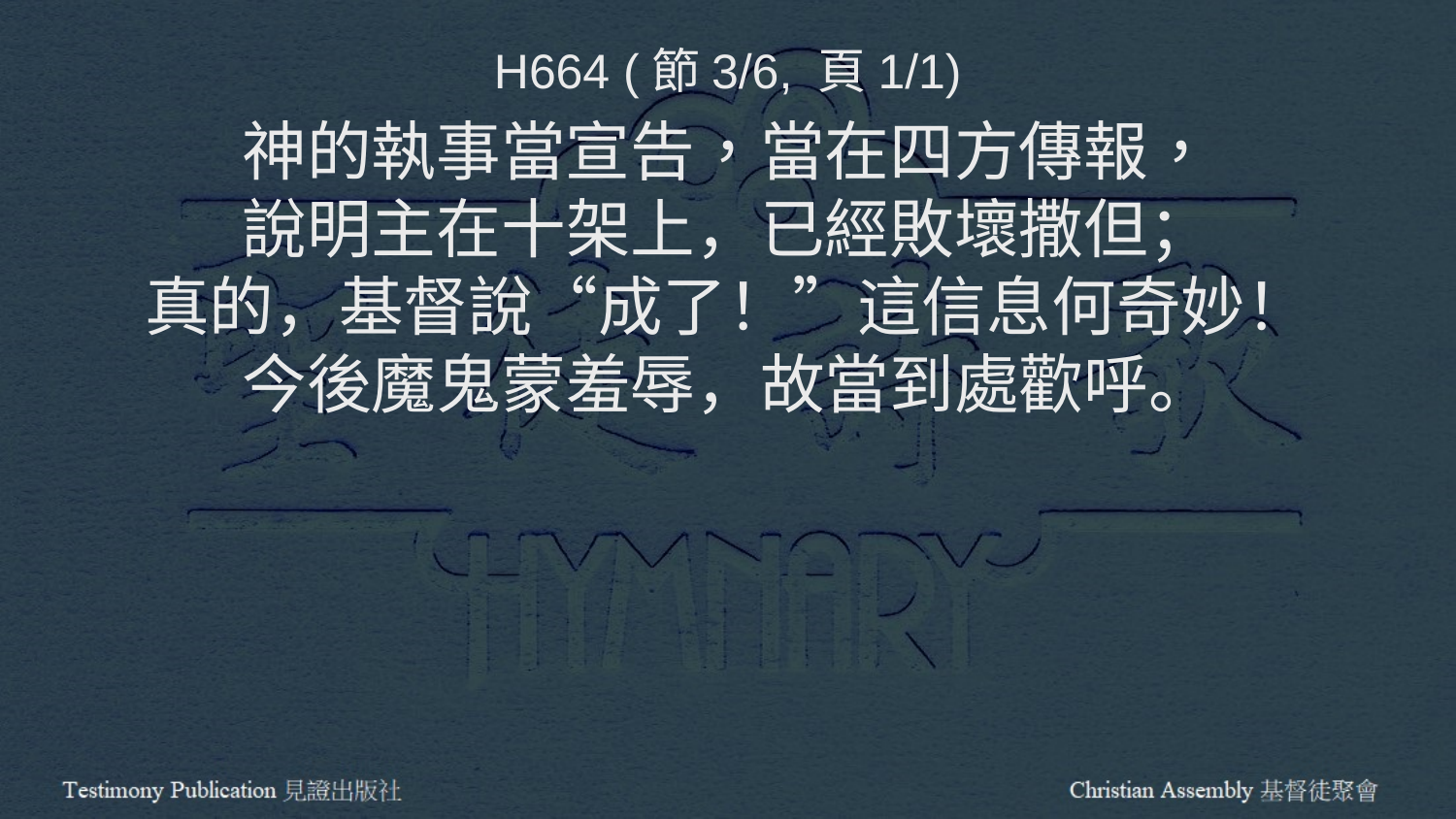

H664 (節3/6, 頁1/1)
神的執事當宣告，當在四方傳報，
說明主在十架上，已經敗壞撒但；
真的，基督說“成了！”這信息何奇妙！
今後魔鬼蒙羞辱，故當到處歡呼。